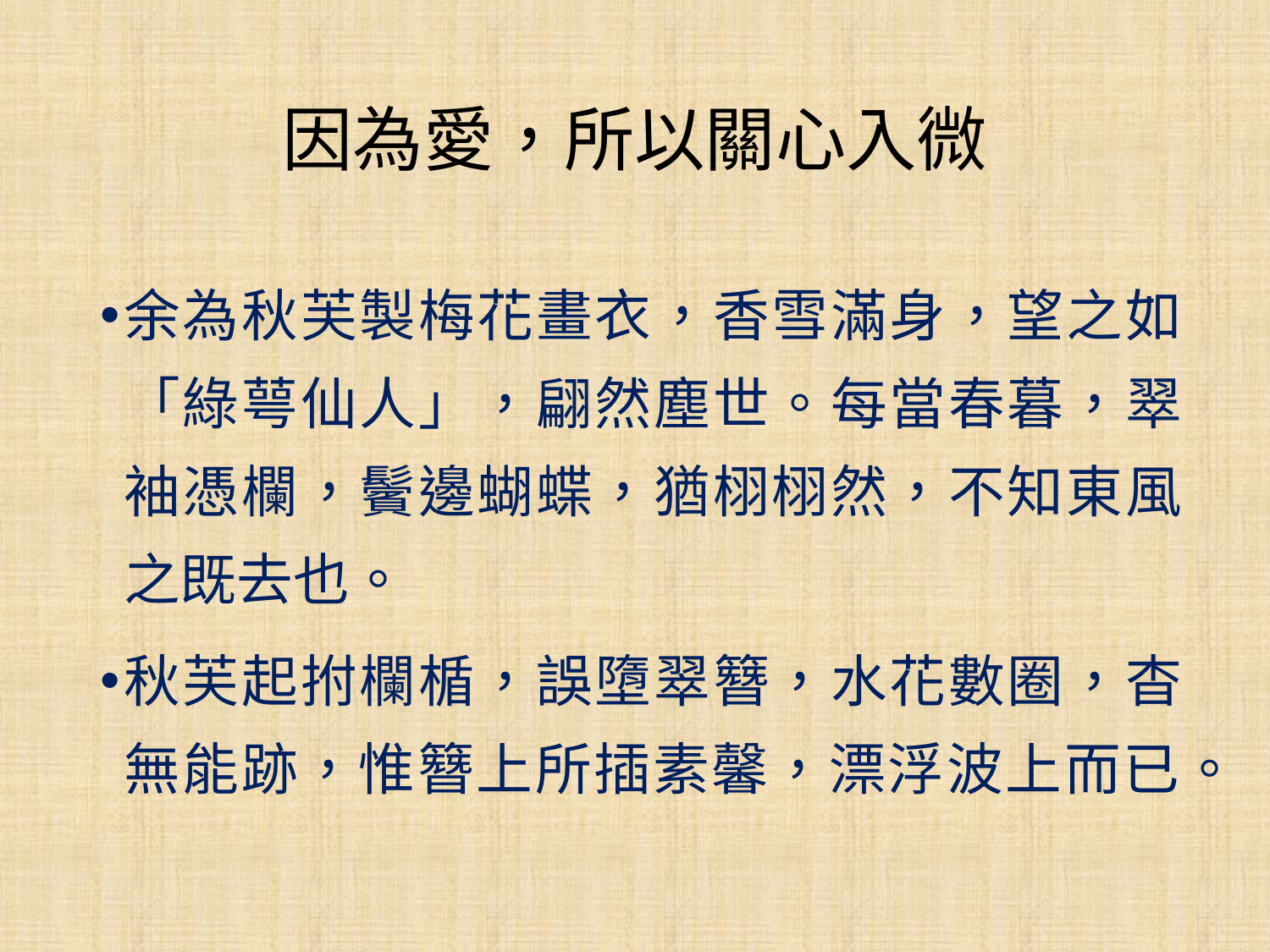

# 因為愛，所以關心入微
余為秋芙製梅花畫衣，香雪滿身，望之如「綠萼仙人」，翩然塵世。每當春暮，翠袖憑欄，鬢邊蝴蝶，猶栩栩然，不知東風之既去也。
秋芙起拊欄楯，誤墮翠簪，水花數圈，杳無能跡，惟簪上所插素馨，漂浮波上而已。